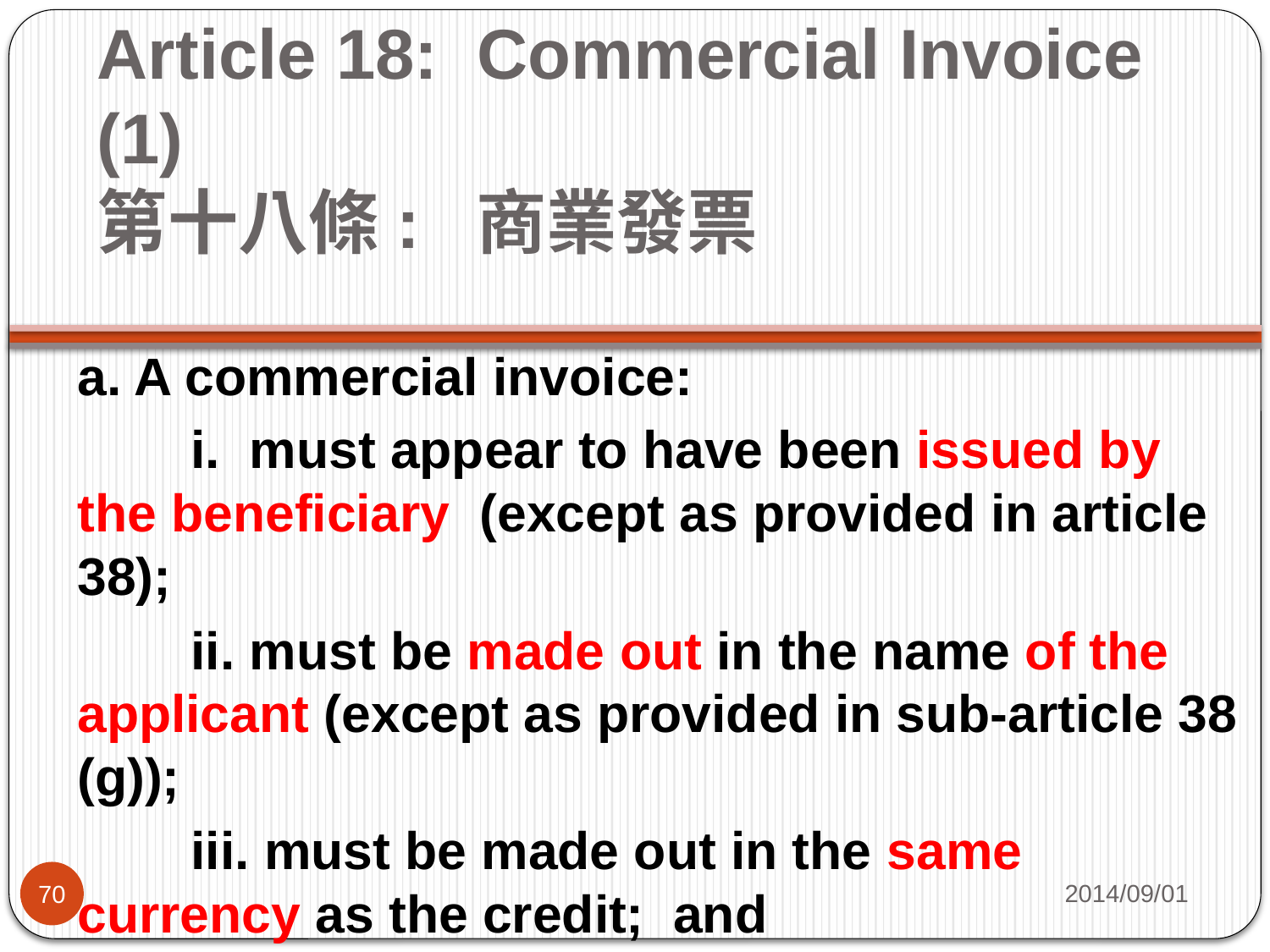

# Article 18:  Commercial Invoice    (1)  第十八條:  商業發票
a. A commercial invoice:
　    i.  must appear to have been issued by the beneficiary  (except as provided in article 38);
　    ii. must be made out in the name of the applicant (except as provided in sub-article 38 (g));
　    iii. must be made out in the same currency as the credit;  and
　    iv. need not be signed.
2014/09/01
70